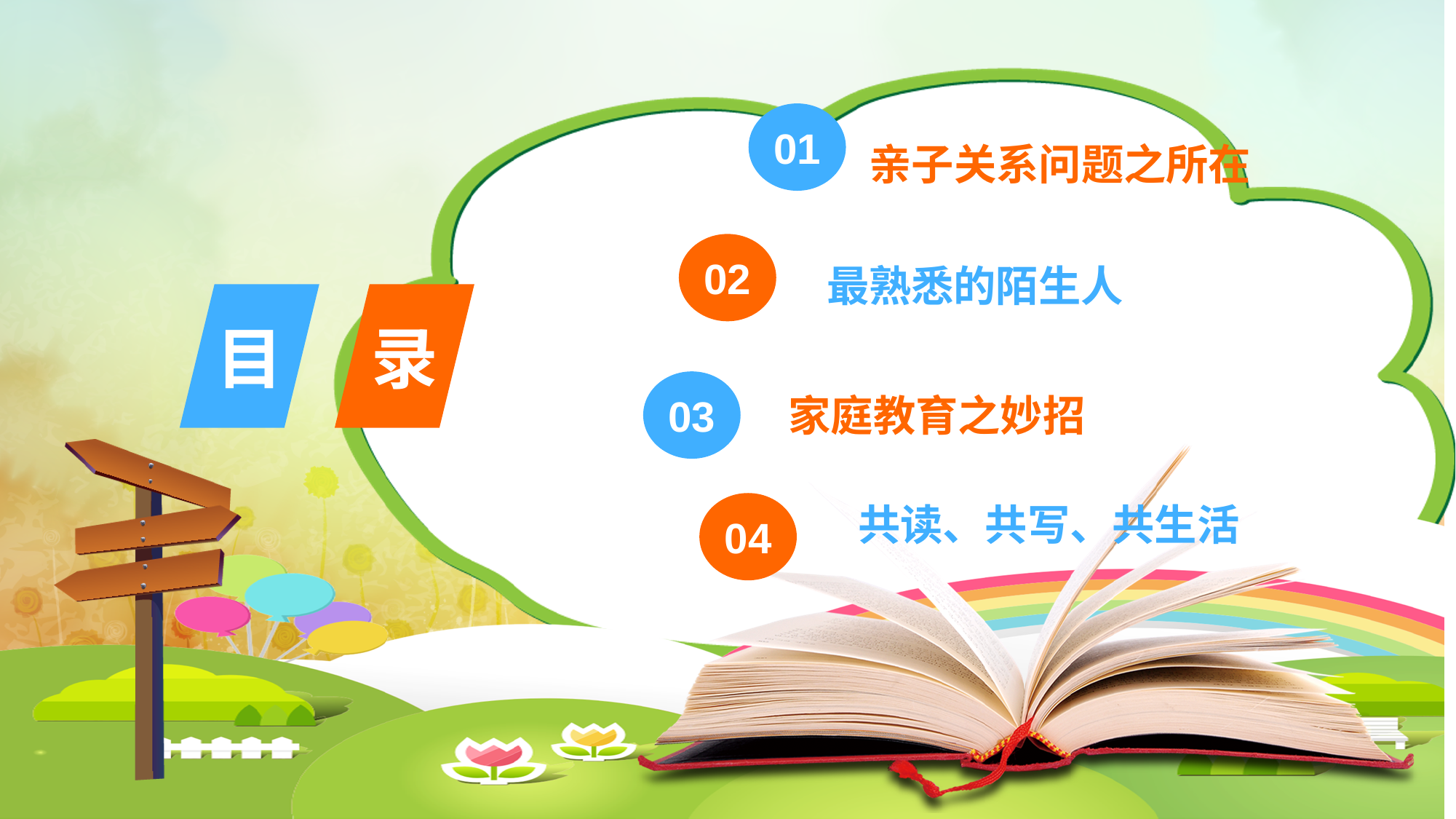

01
亲子关系问题之所在
02
最熟悉的陌生人
目
录
03
家庭教育之妙招
04
共读、共写、共生活